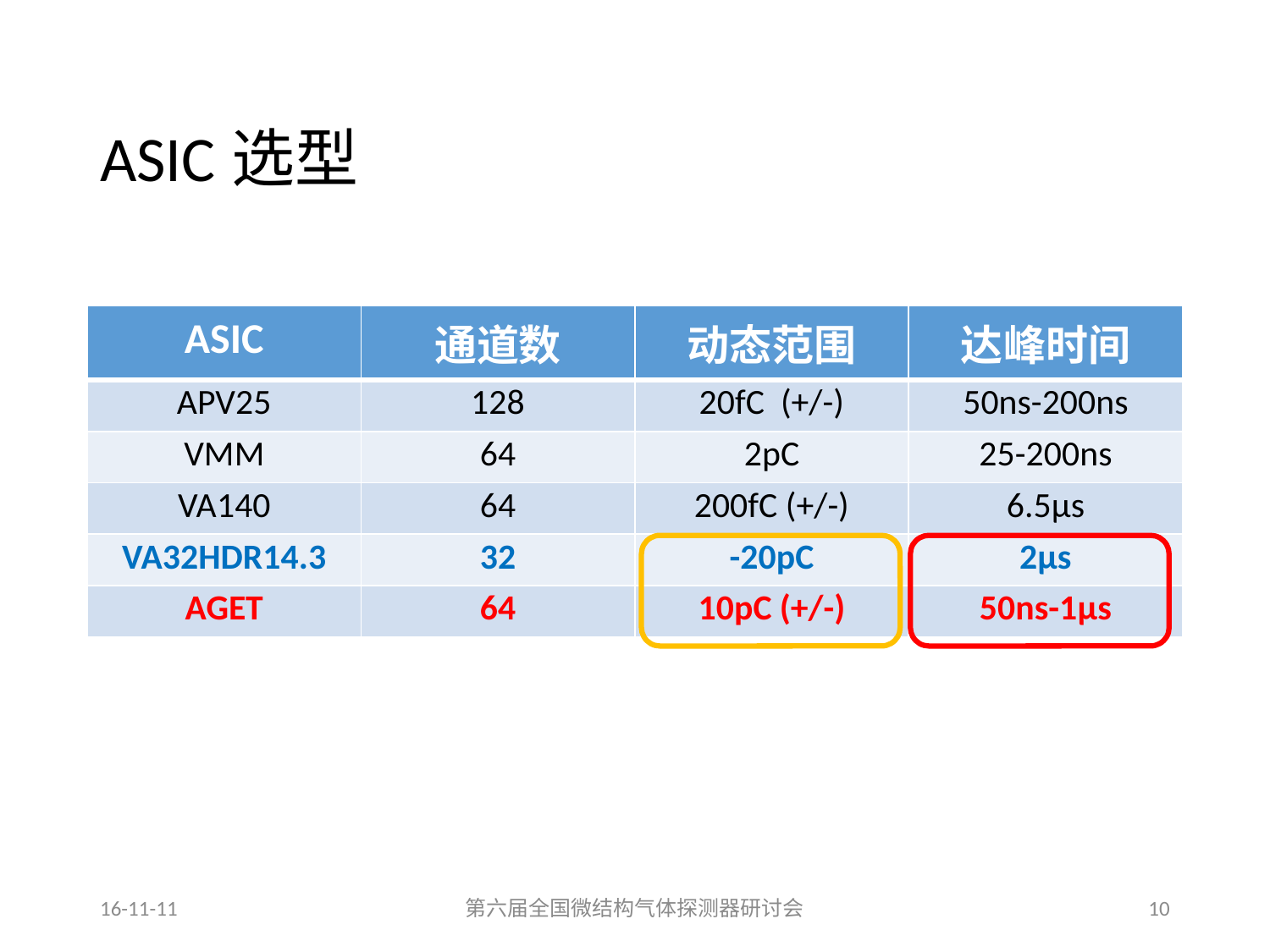

# ASIC选型
| ASIC | 通道数 | 动态范围 | 达峰时间 |
| --- | --- | --- | --- |
| APV25 | 128 | 20fC (+/-) | 50ns-200ns |
| VMM | 64 | 2pC | 25-200ns |
| VA140 | 64 | 200fC (+/-) | 6.5μs |
| VA32HDR14.3 | 32 | -20pC | 2μs |
| AGET | 64 | 10pC (+/-) | 50ns-1μs |

16-11-11
第六届全国微结构气体探测器研讨会
10